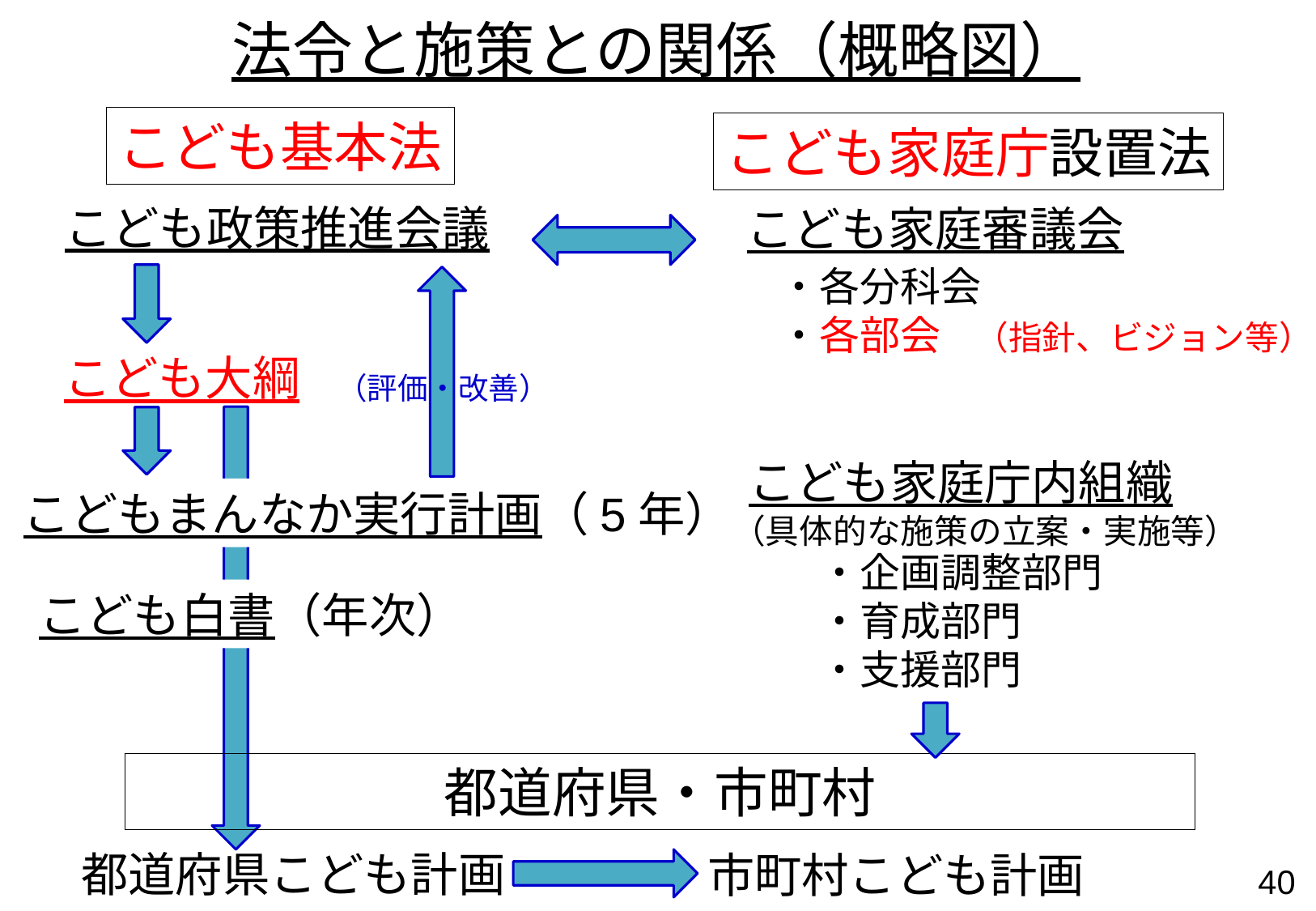

法令と施策との関係（概略図）
こども基本法
こども家庭庁設置法
こども政策推進会議
こども家庭審議会

・各分科会
・各部会　（指針、ビジョン等）

こども大綱
（評価・改善）

こども家庭庁内組織
こどもまんなか実行計画（5年）
（具体的な施策の立案・実施等）
・企画調整部門
・育成部門
・支援部門
こども白書（年次）

都道府県・市町村

都道府県こども計画
市町村こども計画
40